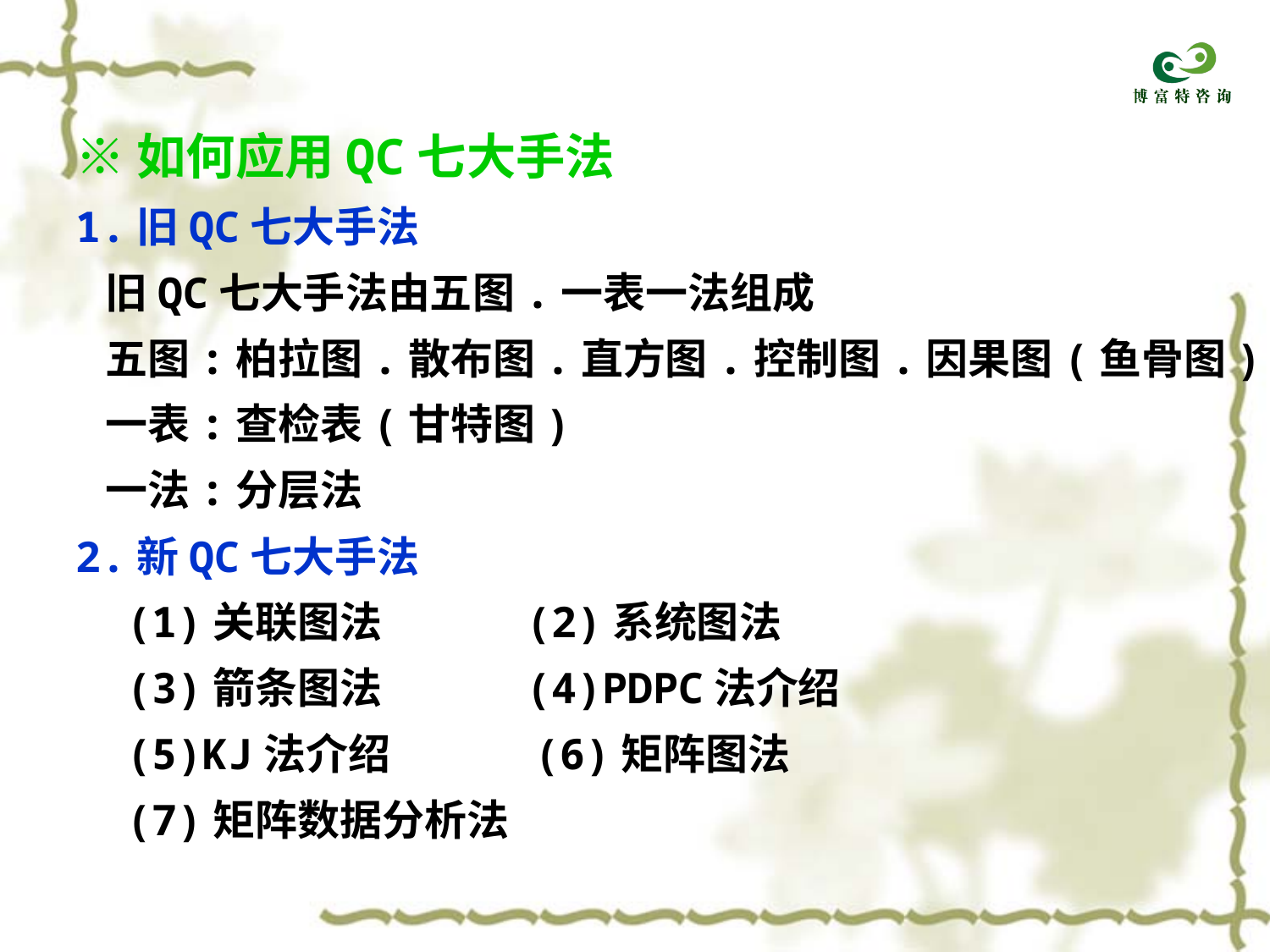

※如何应用QC七大手法
1.旧QC七大手法
  旧QC七大手法由五图.一表一法组成
  五图:柏拉图.散布图.直方图.控制图.因果图(鱼骨图)
  一表:查检表(甘特图)
  一法:分层法
2.新QC七大手法
  (1)关联图法              (2)系统图法
  (3)箭条图法              (4)PDPC法介绍
  (5)KJ法介绍              (6)矩阵图法
  (7)矩阵数据分析法